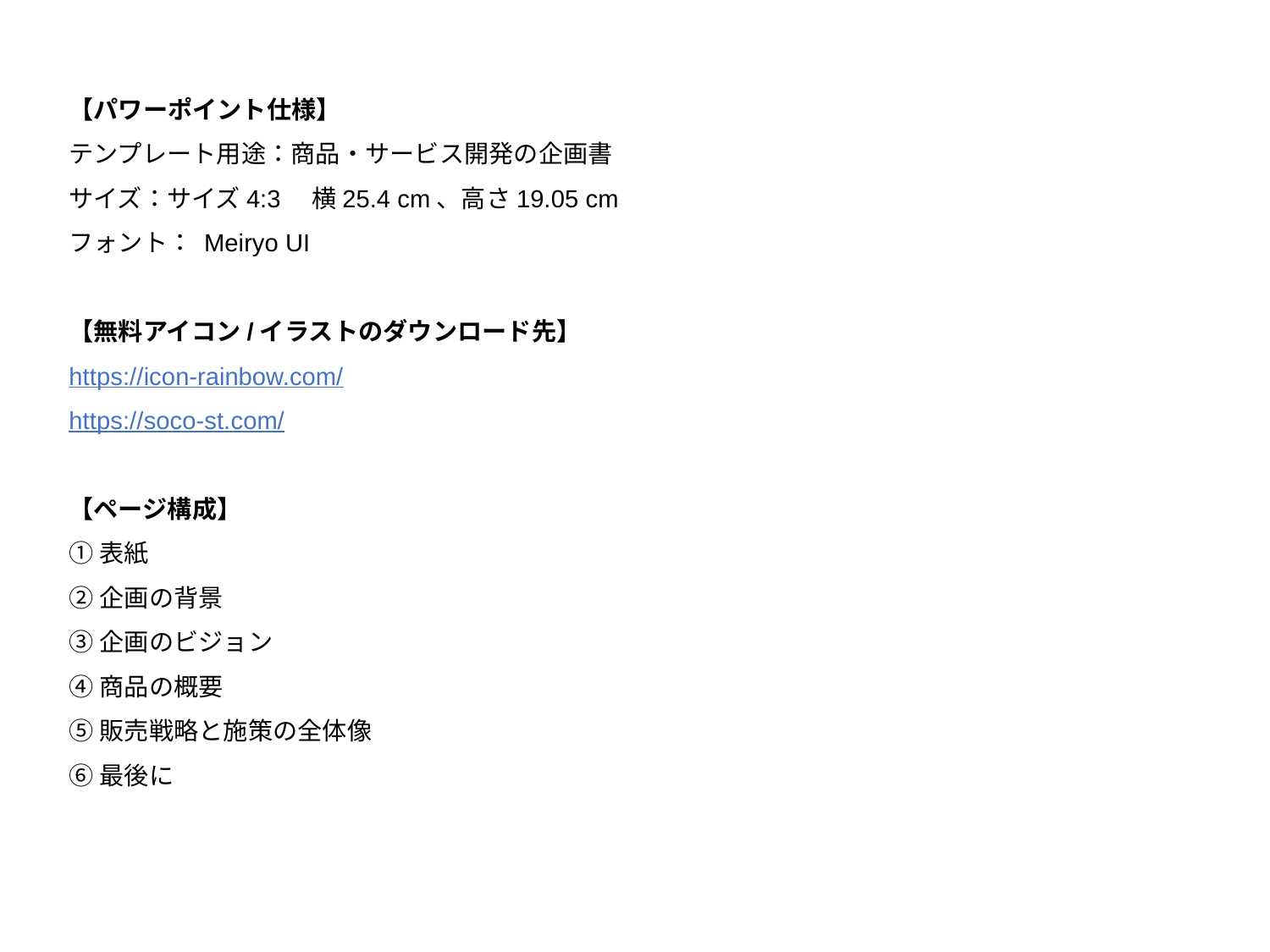

【パワーポイント仕様】
テンプレート用途：商品・サービス開発の企画書
サイズ：サイズ4:3　横25.4 cm、高さ19.05 cm
フォント： Meiryo UI

【無料アイコン/イラストのダウンロード先】
https://icon-rainbow.com/
https://soco-st.com/

【ページ構成】
①表紙
②企画の背景
③企画のビジョン
④商品の概要
⑤販売戦略と施策の全体像
⑥最後に